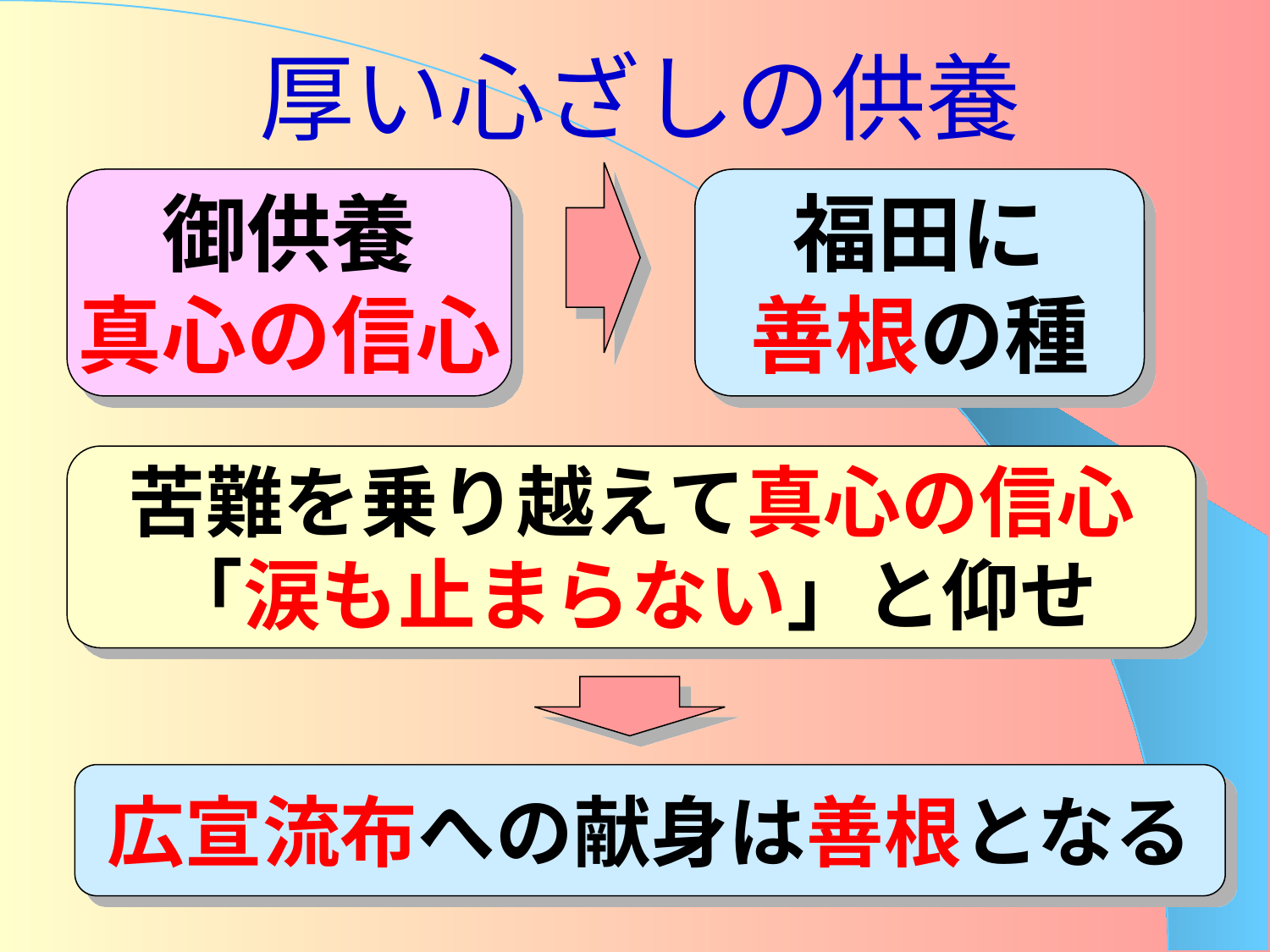

# 厚い心ざしの供養

福田に
善根の種
御供養
真心の信心
苦難を乗り越えて真心の信心
「涙も止まらない」と仰せ

広宣流布への献身は善根となる